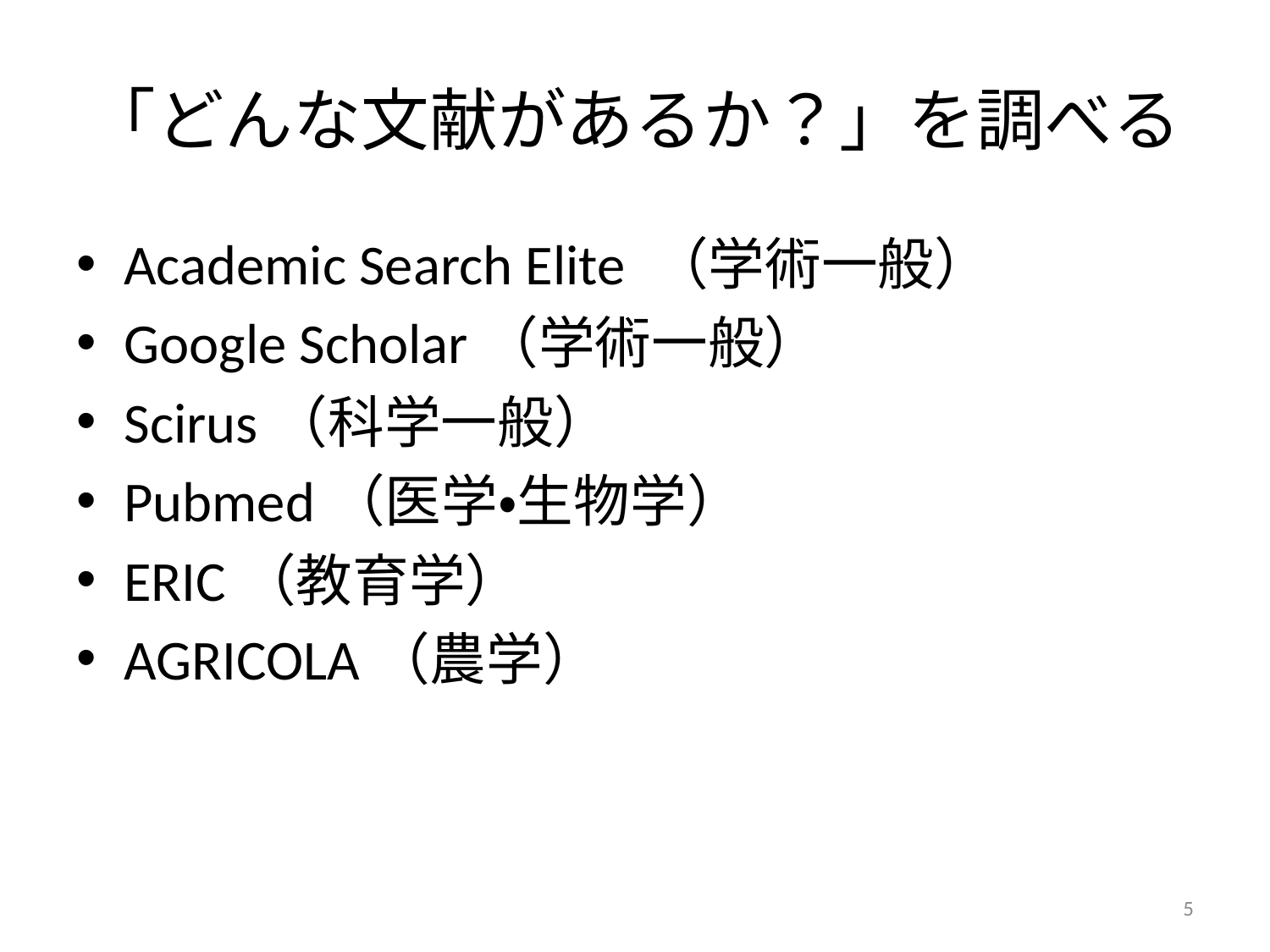

# 「どんな文献があるか？」を調べる
Academic Search Elite （学術一般）
Google Scholar（学術一般）
Scirus（科学一般）
Pubmed（医学・生物学）
ERIC（教育学）
AGRICOLA（農学）
5